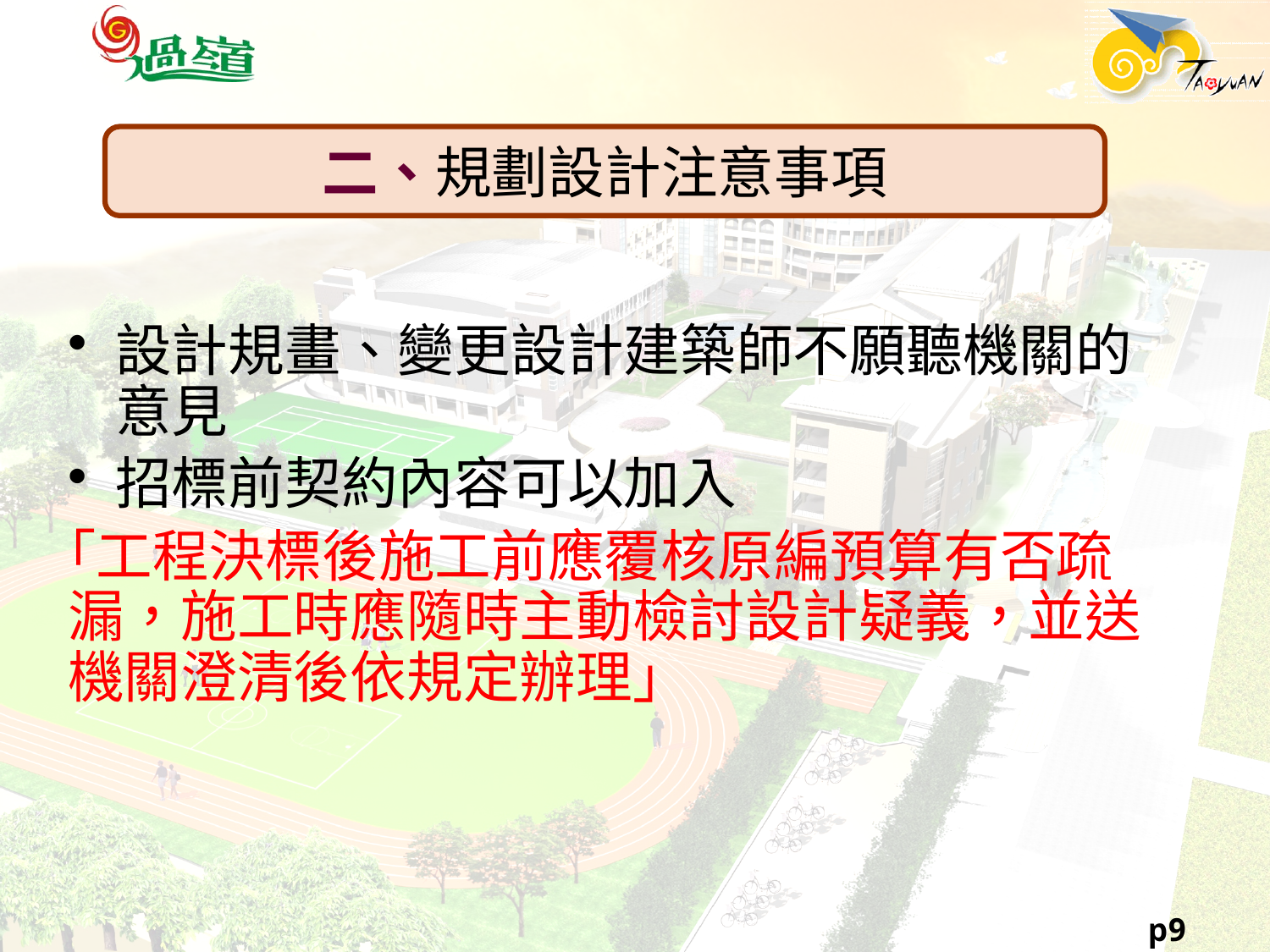

二、規劃設計注意事項
設計規畫、變更設計建築師不願聽機關的意見
招標前契約內容可以加入
｢工程決標後施工前應覆核原編預算有否疏漏，施工時應隨時主動檢討設計疑義，並送機關澄清後依規定辦理」